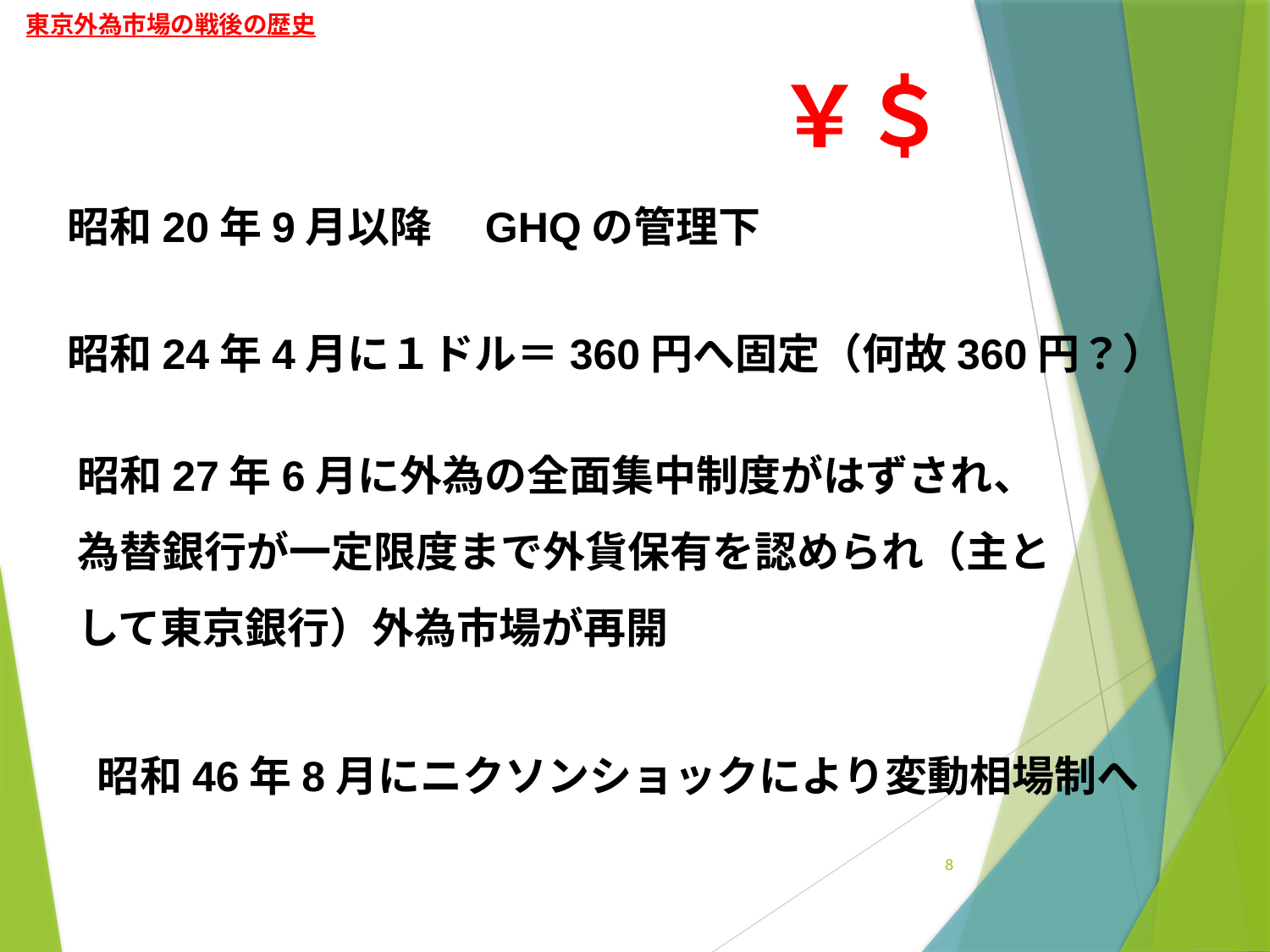

# 東京外為市場の戦後の歴史
￥＄
昭和20年9月以降　GHQの管理下
昭和24年4月に１ドル＝360円へ固定（何故360円？）
昭和27年6月に外為の全面集中制度がはずされ、為替銀行が一定限度まで外貨保有を認められ（主として東京銀行）外為市場が再開
昭和46年8月にニクソンショックにより変動相場制へ
8